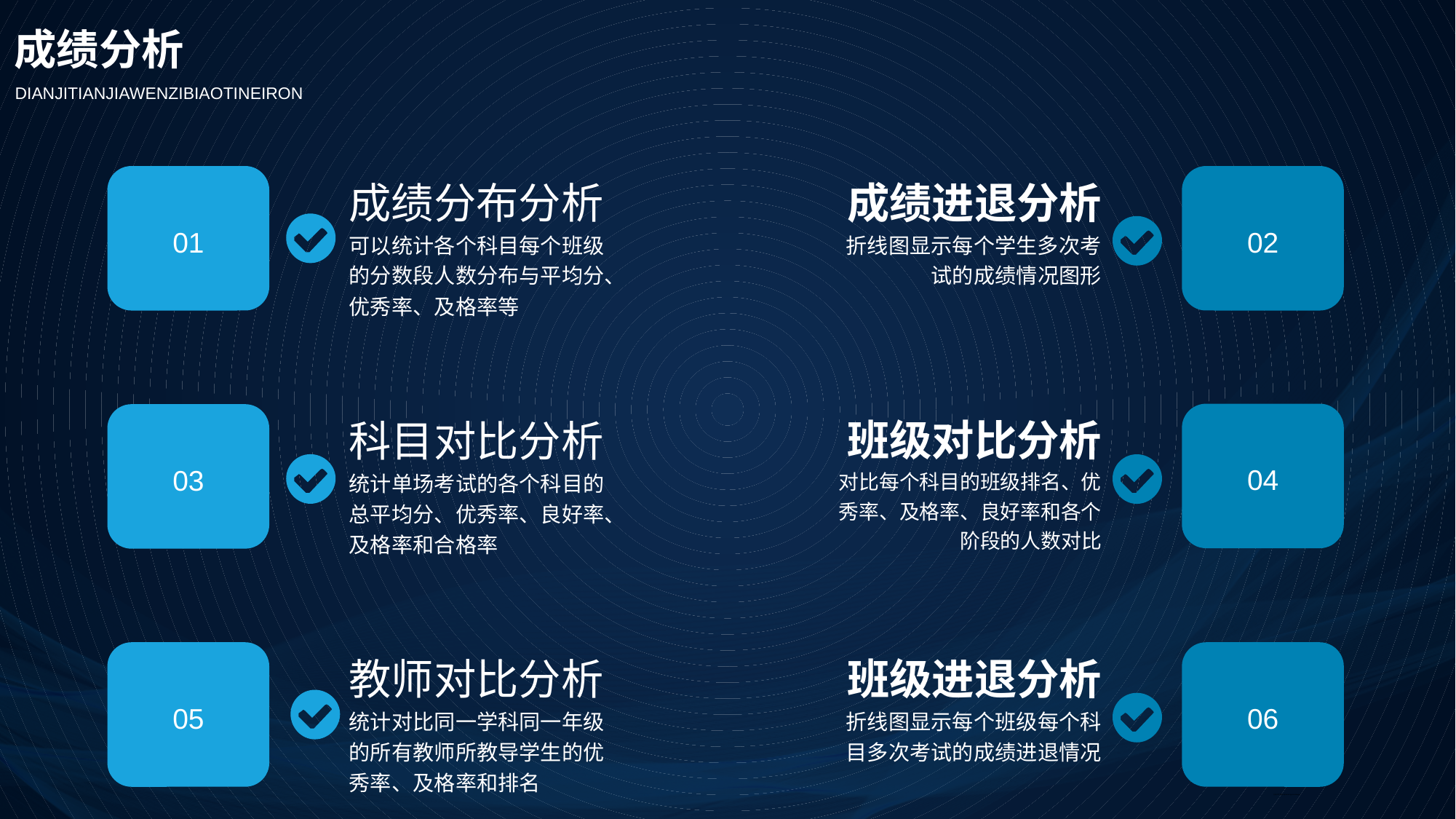

成绩分析
DIANJITIANJIAWENZIBIAOTINEIRON
01
02
成绩分布分析
可以统计各个科目每个班级的分数段人数分布与平均分、优秀率、及格率等
成绩进退分析
折线图显示每个学生多次考试的成绩情况图形

04
班级对比分析
对比每个科目的班级排名、优秀率、及格率、良好率和各个阶段的人数对比
03
科目对比分析
统计单场考试的各个科目的总平均分、优秀率、良好率、及格率和合格率

05
06
教师对比分析
统计对比同一学科同一年级的所有教师所教导学生的优秀率、及格率和排名
班级进退分析
折线图显示每个班级每个科目多次考试的成绩进退情况

行业PPT模板http://www.1ppt.com/hangye/